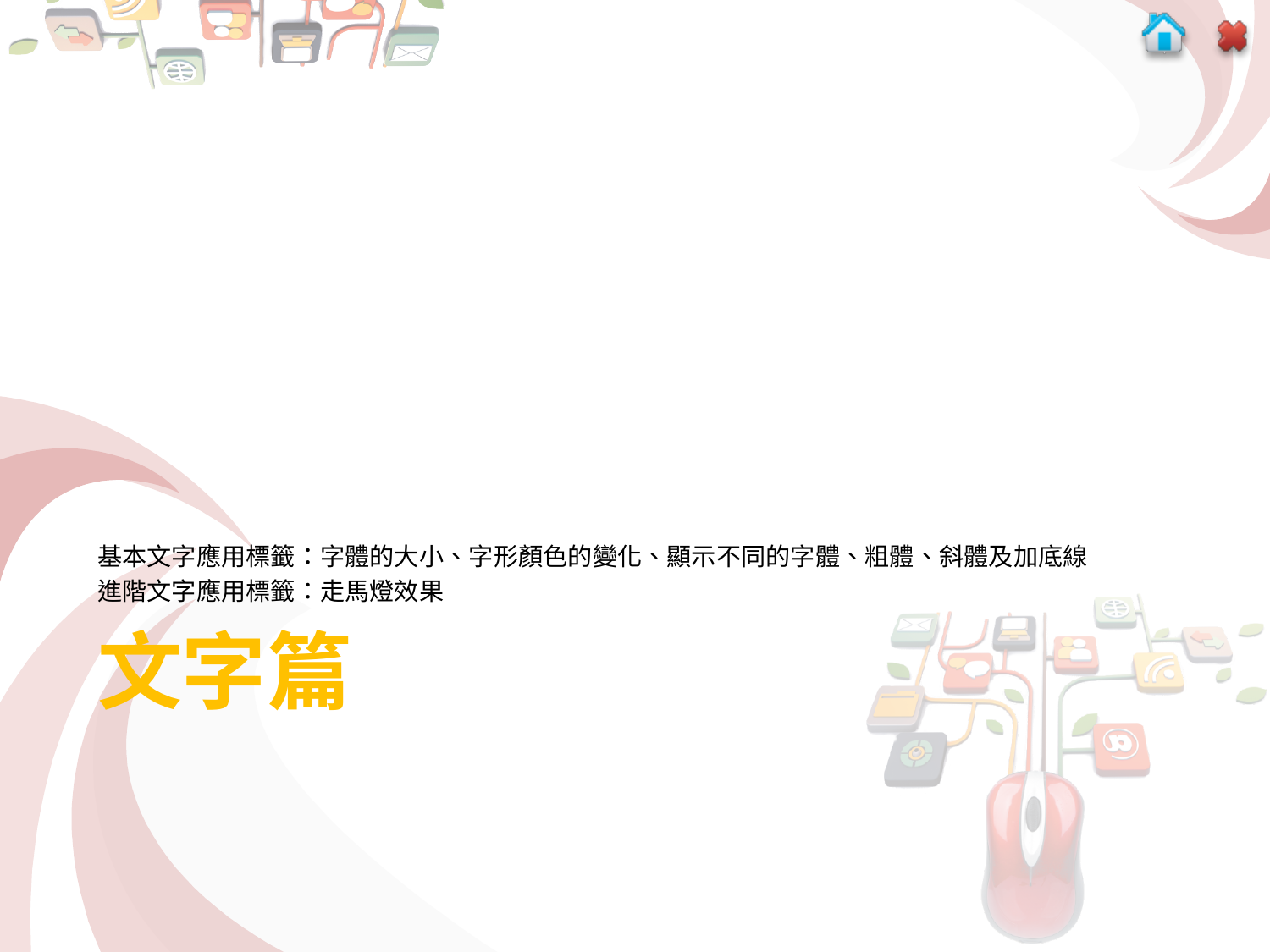

基本文字應用標籤：字體的大小、字形顏色的變化、顯示不同的字體、粗體、斜體及加底線
進階文字應用標籤：走馬燈效果
文字篇